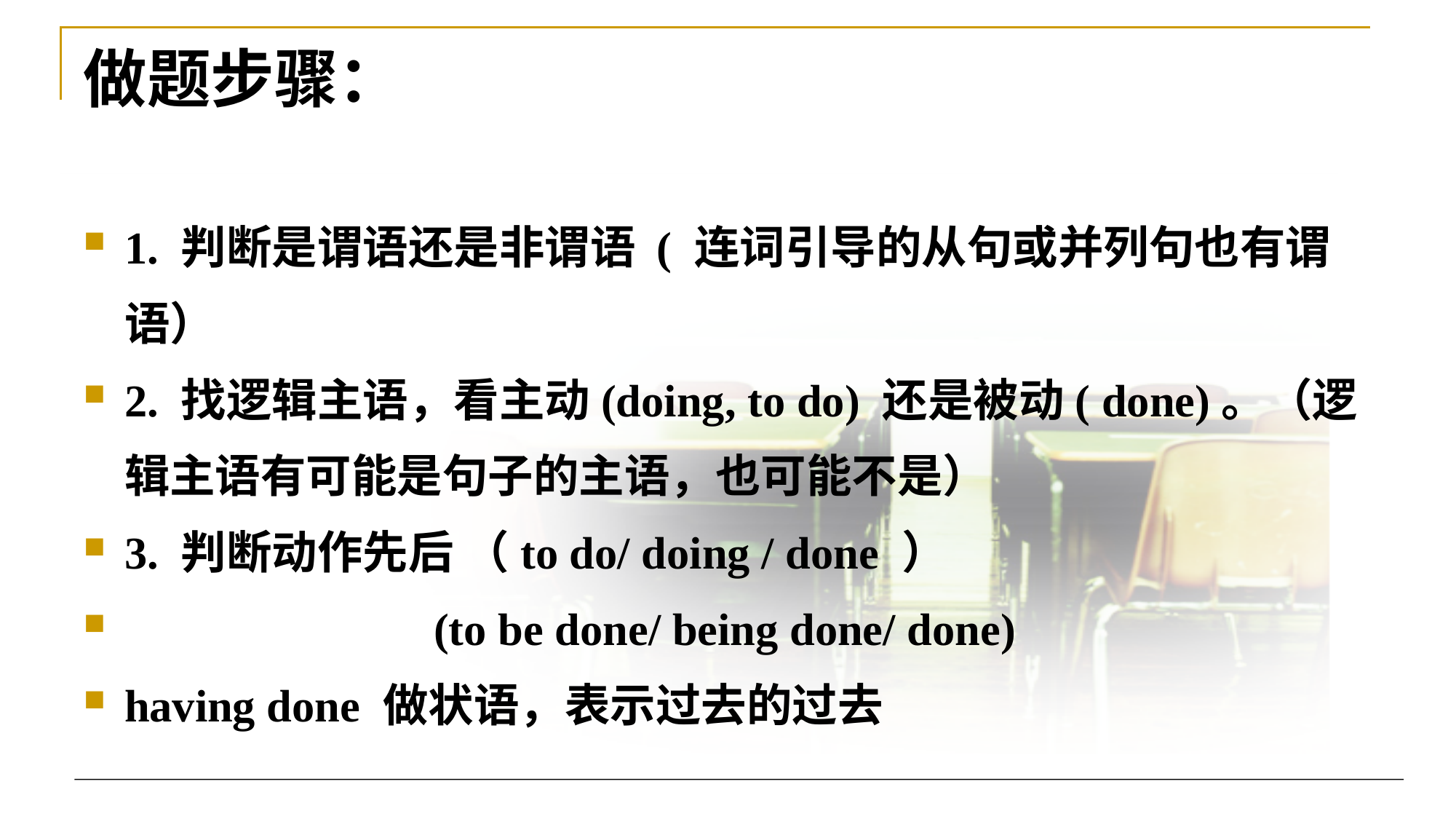

# 做题步骤：
1. 判断是谓语还是非谓语 ( 连词引导的从句或并列句也有谓语）
2. 找逻辑主语，看主动(doing, to do) 还是被动( done)。（逻辑主语有可能是句子的主语，也可能不是）
3. 判断动作先后 （to do/ doing / done ）
                           (to be done/ being done/ done)
having done 做状语，表示过去的过去